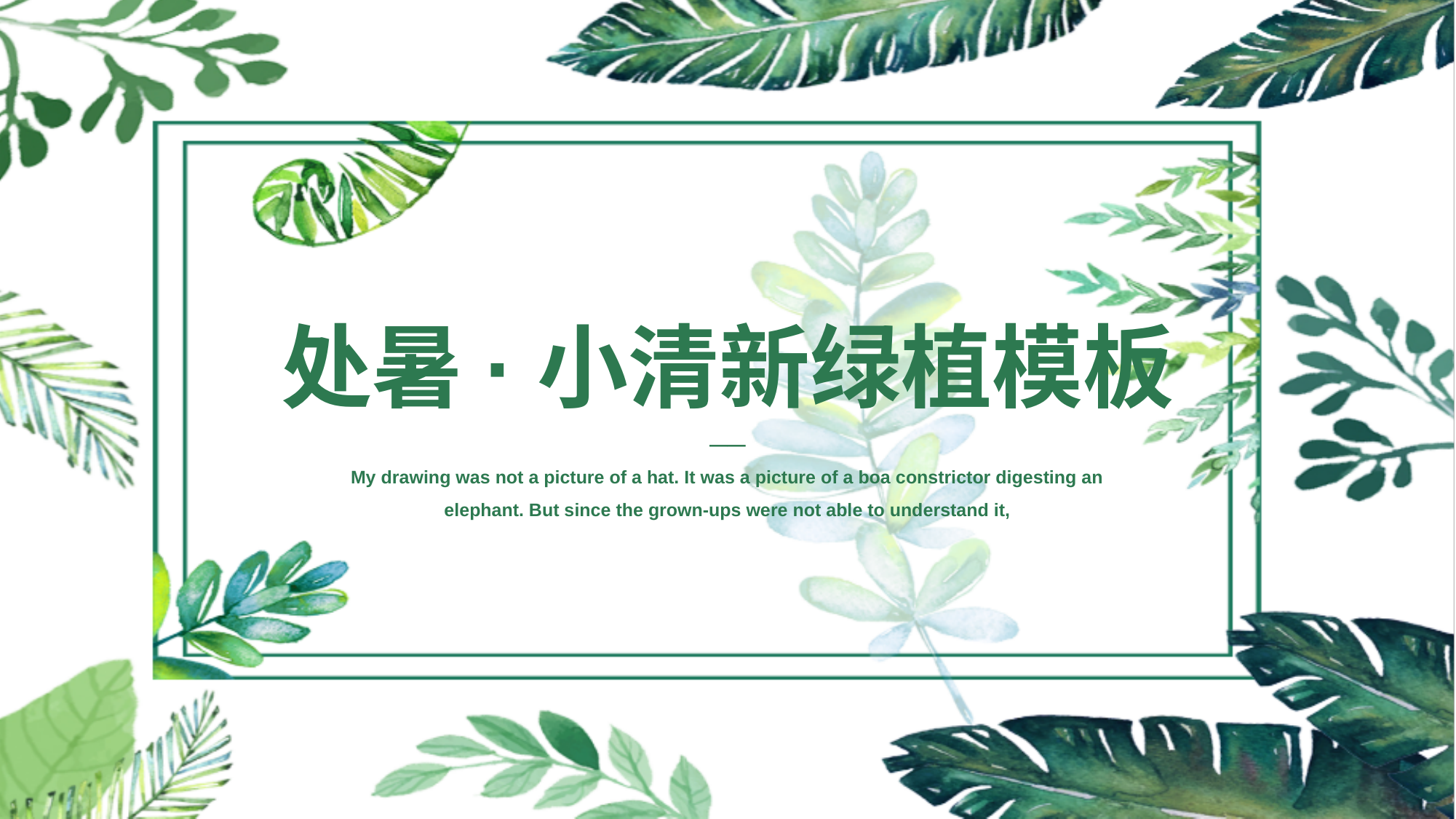

处暑·小清新绿植模板
——
My drawing was not a picture of a hat. It was a picture of a boa constrictor digesting an elephant. But since the grown-ups were not able to understand it,